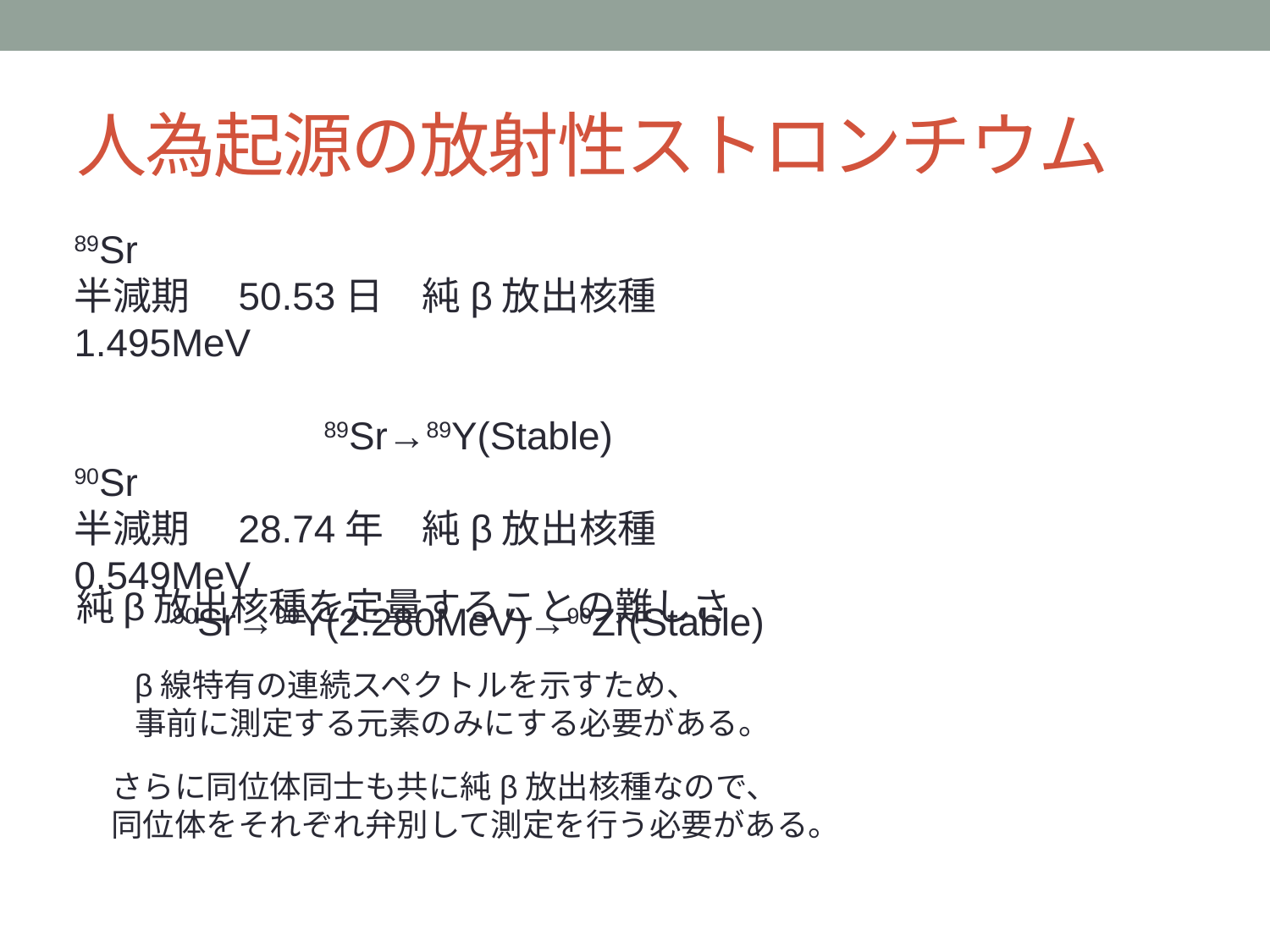

# 人為起源の放射性ストロンチウム
89Sr
半減期　50.53日　純β放出核種　1.495MeV

89Sr→89Y(Stable)
90Sr
半減期　28.74年　純β放出核種　0.549MeV
90Sr→90Y(2.280MeV)→90Zr(Stable)
純β放出核種を定量することの難しさ
β線特有の連続スペクトルを示すため、
事前に測定する元素のみにする必要がある。
さらに同位体同士も共に純β放出核種なので、
同位体をそれぞれ弁別して測定を行う必要がある。